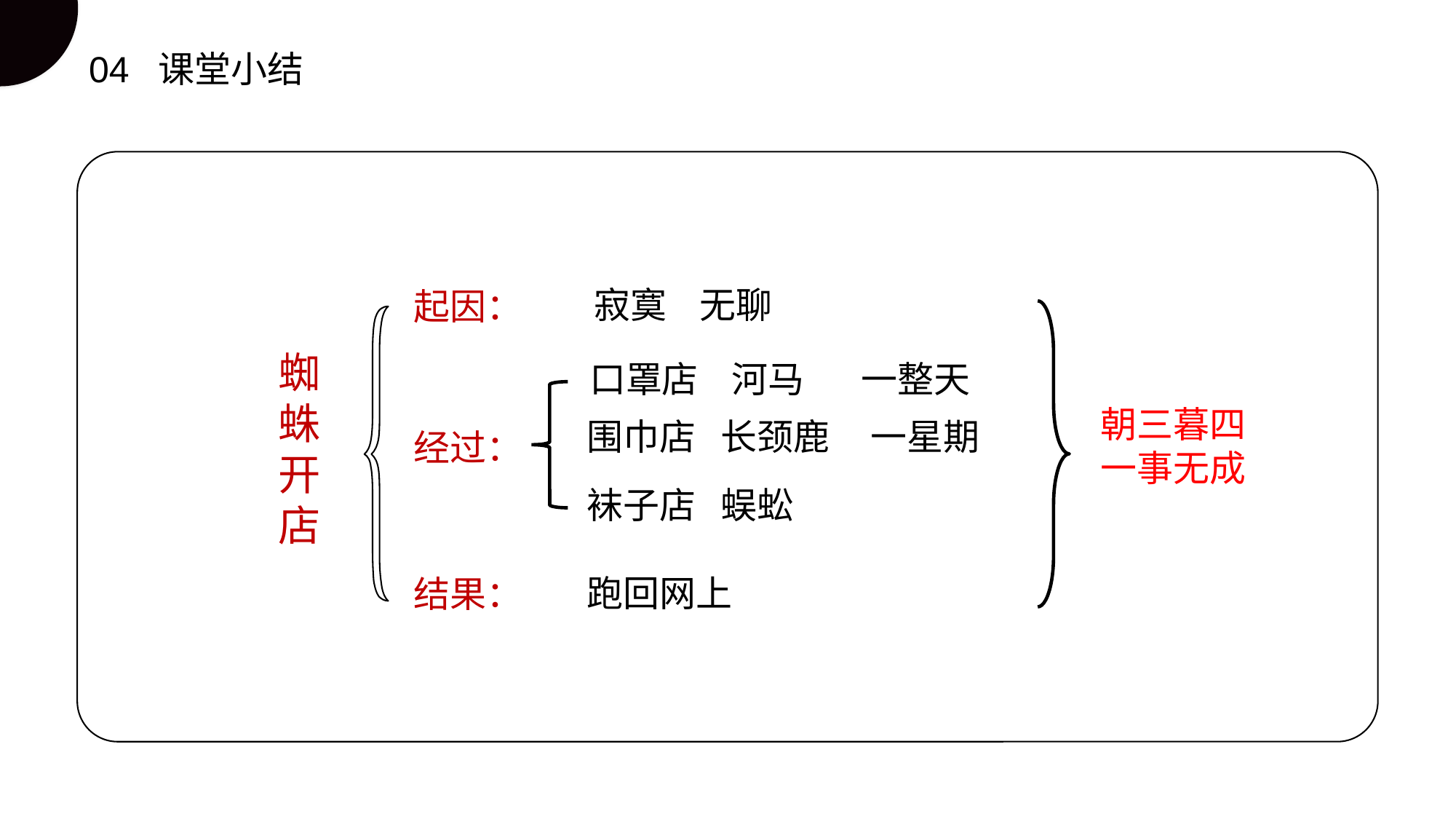

04  课堂小结
寂寞    无聊
起因：

蜘蛛开店

口罩店    河马       一整天

朝三暮四
一事无成
围巾店   长颈鹿     一星期
经过：
袜子店   蜈蚣
结果：
跑回网上